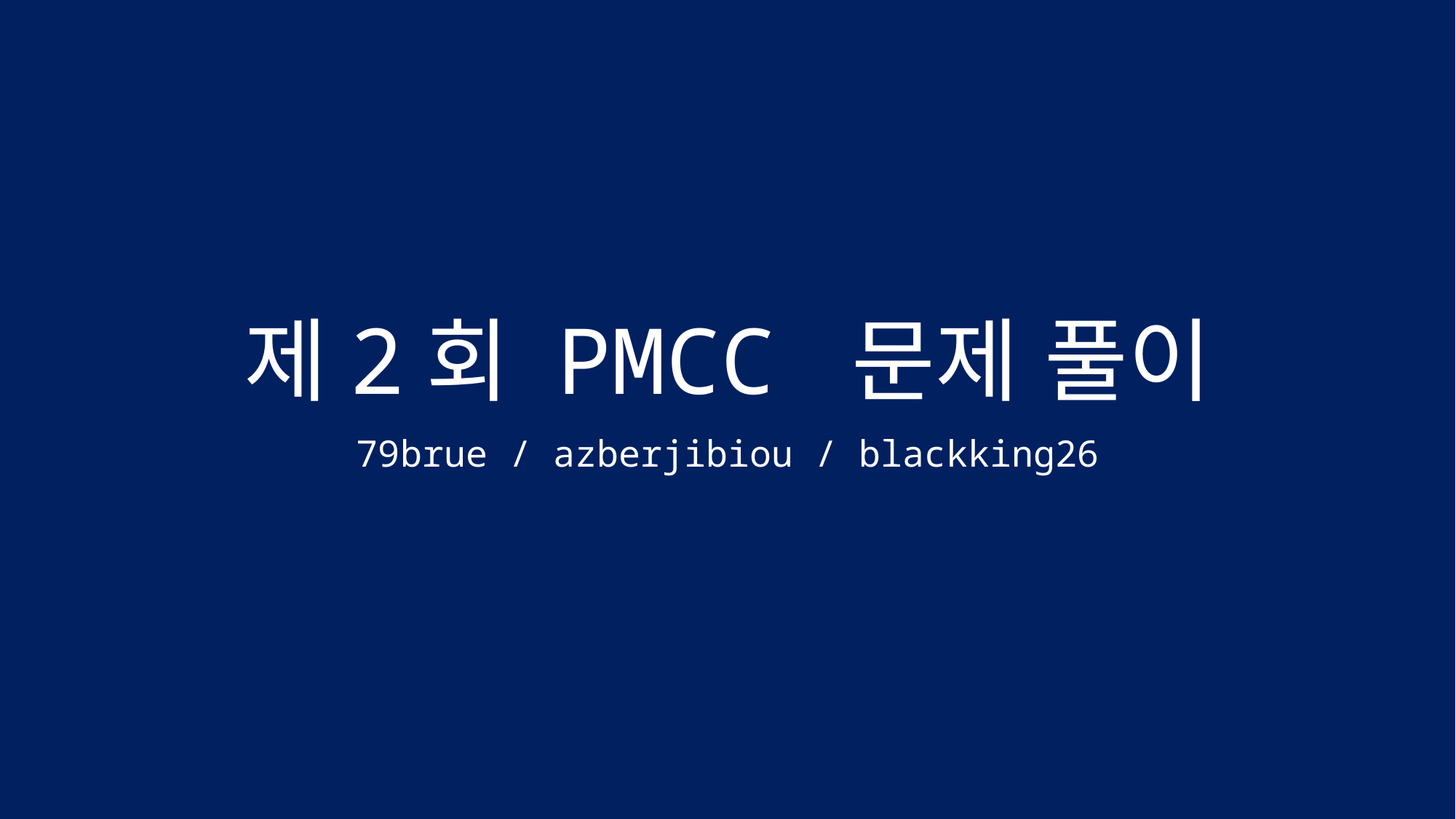

# 제2회 PMCC 문제 풀이
79brue / azberjibiou / blackking26